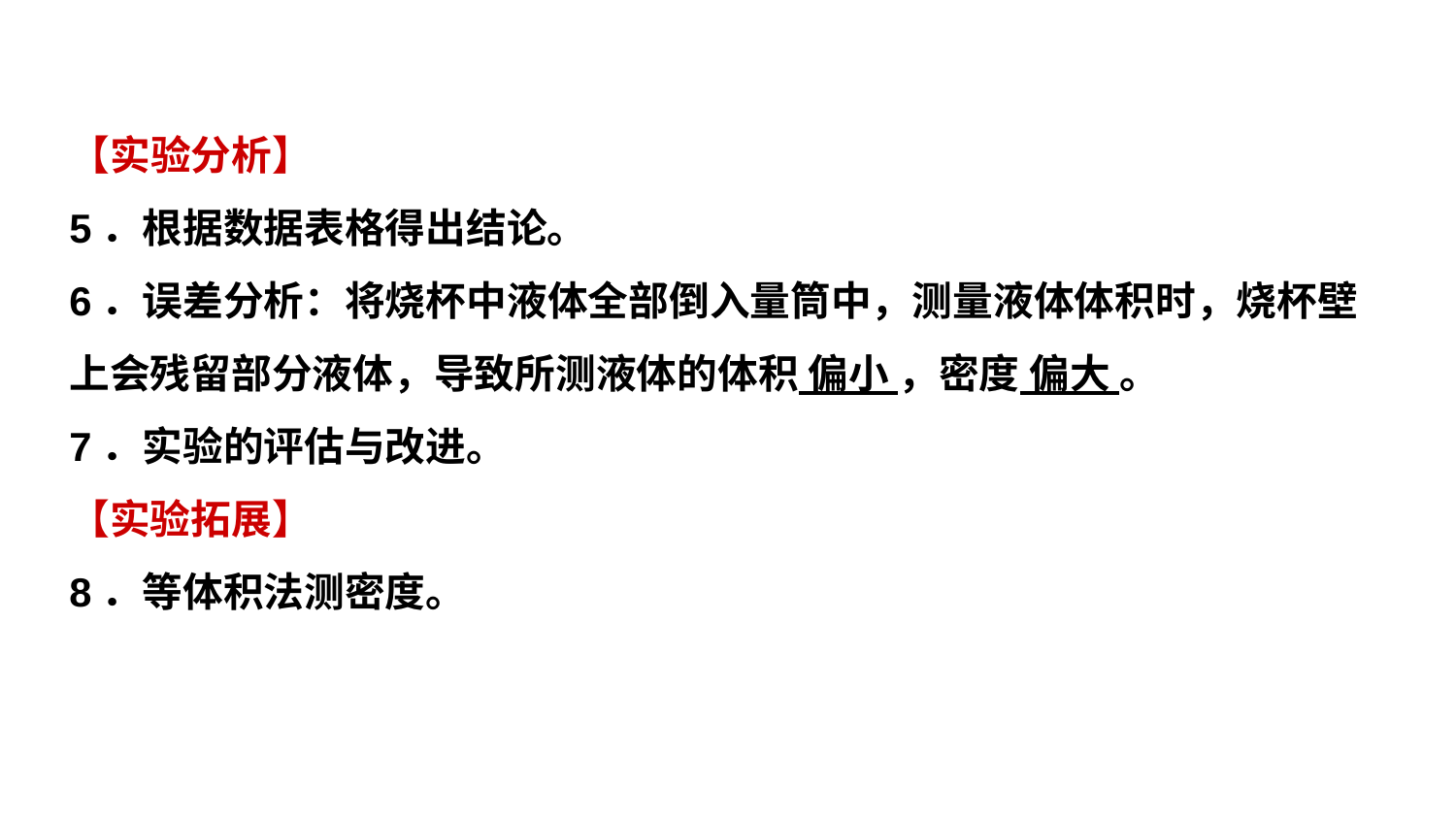

【实验分析】
5．根据数据表格得出结论。
6．误差分析：将烧杯中液体全部倒入量筒中，测量液体体积时，烧杯壁上会残留部分液体，导致所测液体的体积 偏小 ，密度 偏大 。
7．实验的评估与改进。
【实验拓展】
8．等体积法测密度。